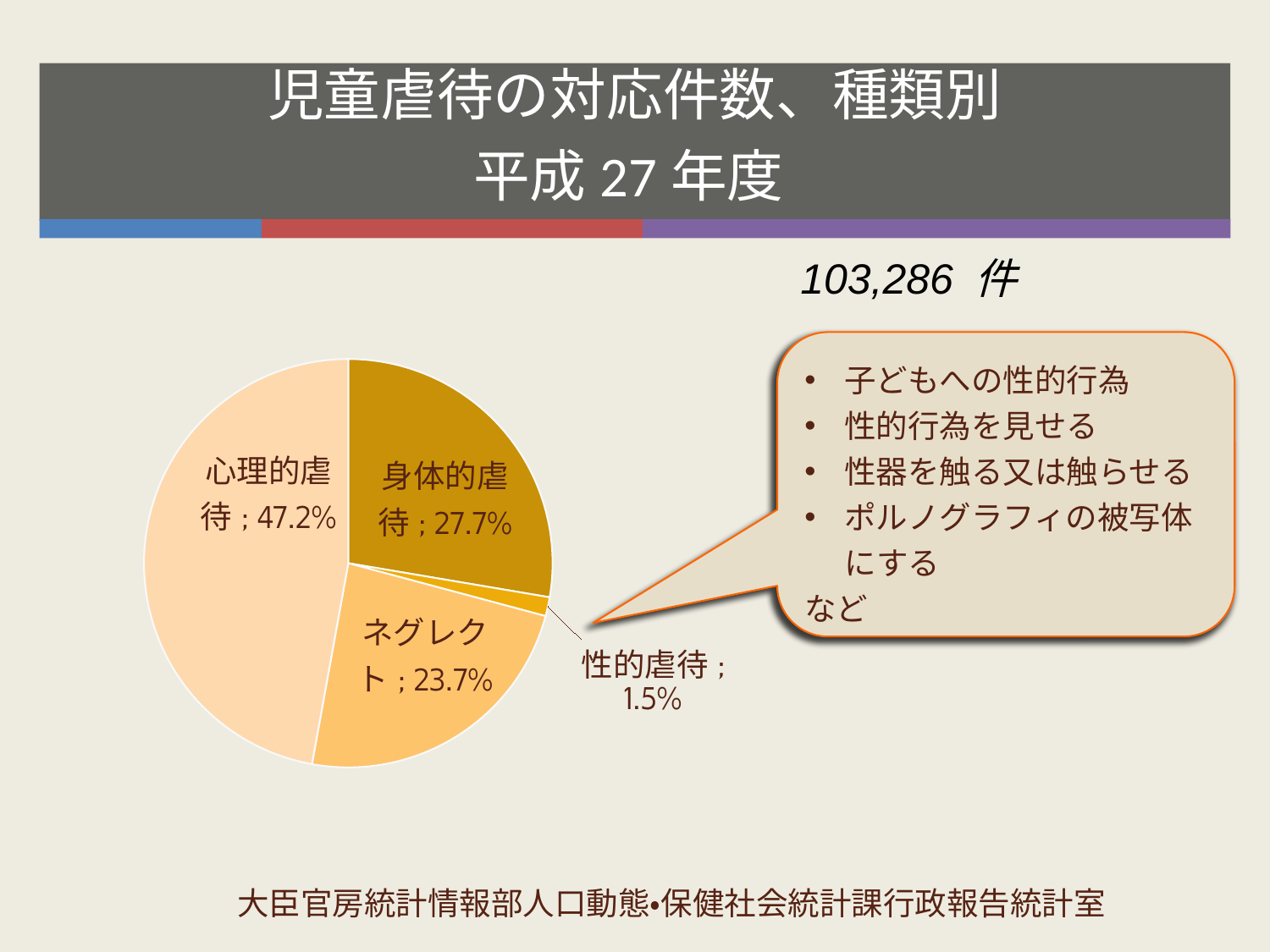

# 児童虐待の対応件数、種類別 平成27年度
103,286 件

### Chart

| Category | 件数 |
|---|---|
| 身体的虐待 | 0.277 |
| 性的虐待 | 0.015 |
| ネグレクト | 0.237 |
| 心理的虐待 | 0.472 |
子どもへの性的行為
性的行為を見せる
性器を触る又は触らせる
ポルノグラフィの被写体にする
など
大臣官房統計情報部人口動態・保健社会統計課行政報告統計室